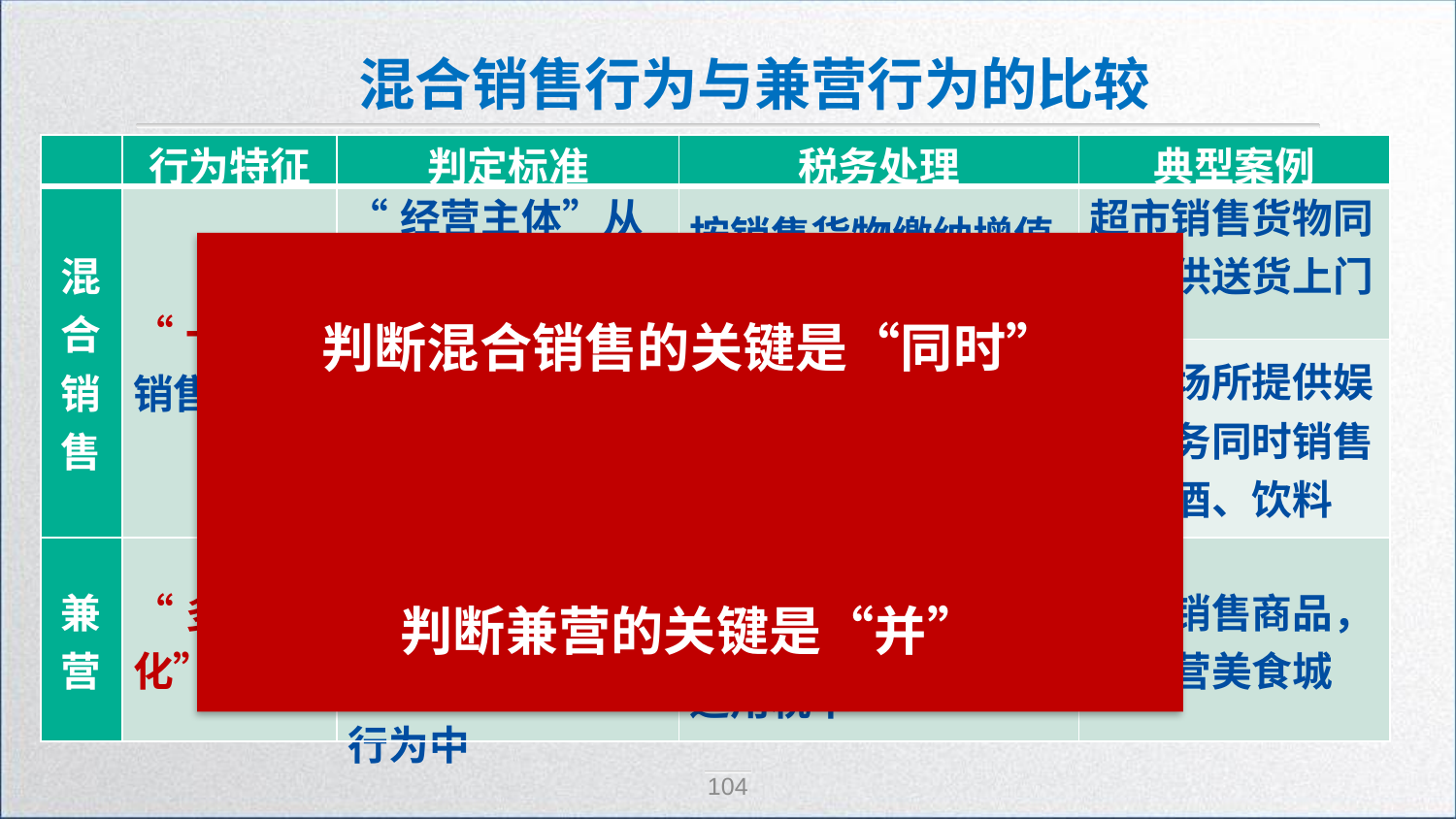

混合销售行为与兼营行为的比较
|  | 行为特征 | 判定标准 | 税务处理 | 典型案例 |
| --- | --- | --- | --- | --- |
| 混合销售 | “一项”销售行为 | “经营主体”从事货物生产、批发或零售 | 按销售货物缴纳增值税 | 超市销售货物同时提供送货上门服务 |
|  |  | “经营主体”从事其他行业 | 按销售服务缴纳增值 | 娱乐场所提供娱乐服务同时销售烟、酒、饮料 |
| 兼营 | “多元化”经营 | 增值税不同税目混业经营，不发生在同一项销售行为中 | 分别核算分别缴纳；未分别核算“从高”适用税率 | 商场销售商品，并经营美食城 |
判断混合销售的关键是“同时”

判断兼营的关键是“并”
104